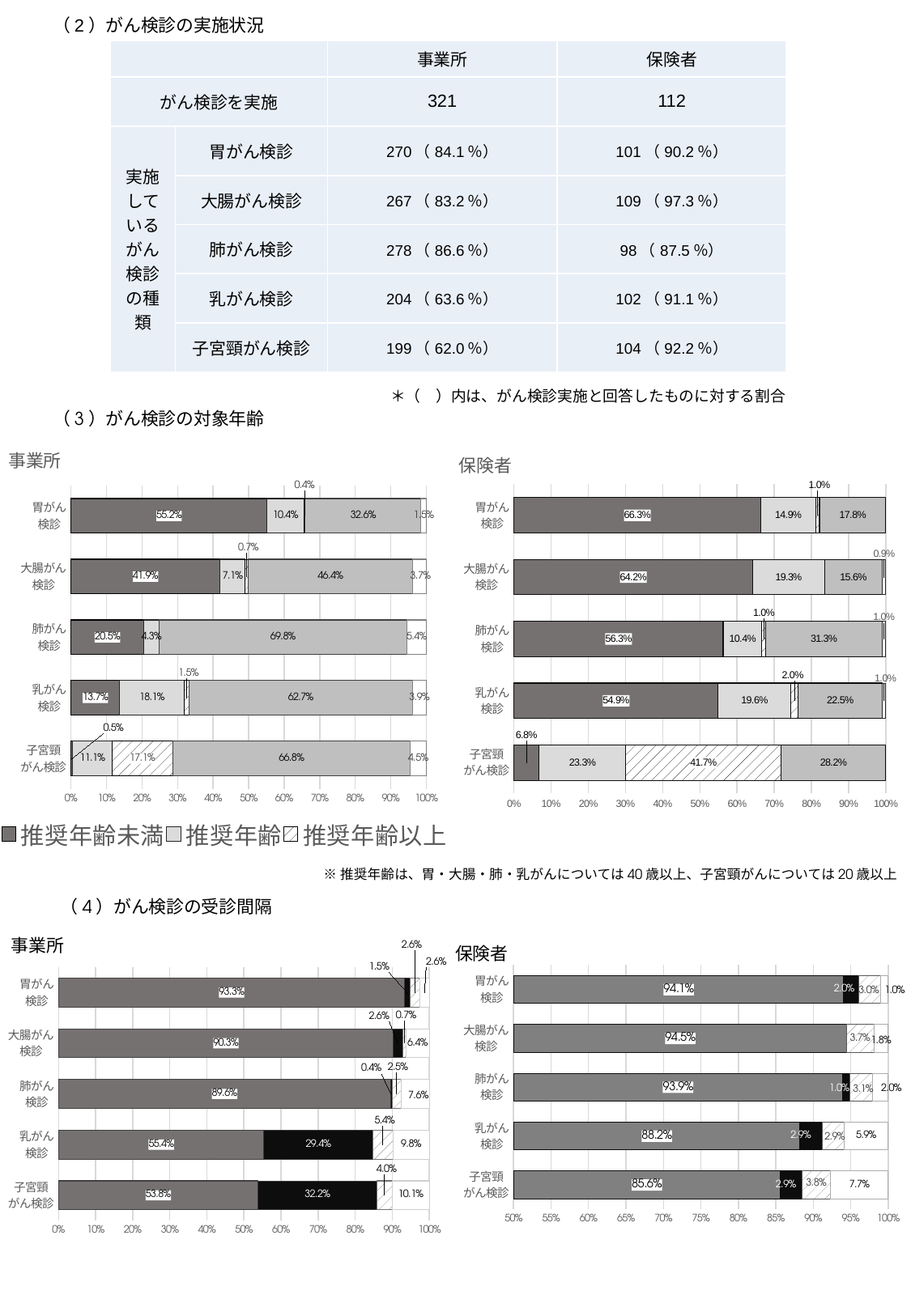

（2）がん検診の実施状況

|  |  | 事業所 | 保険者 |
| --- | --- | --- | --- |
| がん検診を実施 |  | 321 | 112 |
| 実施しているがん検診の種類 | 胃がん検診 | 270（84.1％） | 101（90.2％） |
|  | 大腸がん検診 | 267（83.2％） | 109（97.3％） |
|  | 肺がん検診 | 278（86.6％） | 98（87.5％） |
|  | 乳がん検診 | 204（63.6％） | 102（91.1％） |
|  | 子宮頸がん検診 | 199（62.0％） | 104（92.2％） |
＊（　）内は、がん検診実施と回答したものに対する割合
（3）がん検診の対象年齢

### Chart: 事業所

| Category | 推奨年齢未満 | 推奨年齢 | 推奨年齢以上 | 希望者全て | 未回答 |  |
|---|---|---|---|---|---|---|
| 子宮頸
がん検診 | 0.005025125628140704 | 0.11055276381909548 | 0.1708542713567839 | 0.6683417085427136 | 0.04522613065326633 | None |
| 乳がん
検診 | 0.13725490196078433 | 0.18137254901960784 | 0.014705882352941176 | 0.6274509803921569 | 0.0392156862745098 | None |
| 肺がん
検診 | 0.20503597122302158 | 0.04316546762589928 | 0.0 | 0.697841726618705 | 0.0539568345323741 | None |
| 大腸がん
検診 | 0.41947565543071164 | 0.07116104868913857 | 0.00749063670411985 | 0.46441947565543074 | 0.03745318352059925 | None |
| 胃がん
検診 | 0.5518518518518518 | 0.1037037037037037 | 0.003703703703703704 | 0.32592592592592595 | 0.014814814814814815 | None |

### Chart: 保険者

| Category | 推奨年齢未満 | 推奨年齢 | 推奨年齢以上 | 希望者全て | 未回答 |  |
|---|---|---|---|---|---|---|
| 子宮頸
がん検診 | 0.06796116504854369 | 0.23300970873786409 | 0.4174757281553398 | 0.2815533980582524 | 0.0 | 0.0 |
| 乳がん
検診 | 0.5490196078431373 | 0.19607843137254902 | 0.0196078431372549 | 0.22549019607843138 | 0.00980392156862745 | 0.0 |
| 肺がん
検診 | 0.5625 | 0.10416666666666667 | 0.010416666666666666 | 0.3125 | 0.010416666666666666 | 0.0 |
| 大腸がん
検診 | 0.6422018348623854 | 0.1926605504587156 | 0.0 | 0.1559633027522936 | 0.009174311926605505 | 0.0 |
| 胃がん
検診 | 0.6633663366336634 | 0.1485148514851485 | 0.009900990099009901 | 0.1782178217821782 | 0.0 | 0.0 |
（問2.1）
※推奨年齢は、胃・大腸・肺・乳がんについては40歳以上、子宮頸がんについては20歳以上
（4）がん検診の受診間隔

### Chart: 事業所

| Category | 毎年 | 2年に1回 | その他 | 未回答 |  |
|---|---|---|---|---|---|
| 子宮頸
がん検診 | 0.5376884422110553 | 0.32160804020100503 | 0.04020100502512563 | 0.10050251256281408 | 0.0 |
| 乳がん
検診 | 0.553921568627451 | 0.29411764705882354 | 0.05392156862745098 | 0.09803921568627451 | 0.0 |
| 肺がん
検診 | 0.89568345323741 | 0.0035971223021582736 | 0.025179856115107913 | 0.07553956834532374 | 0.0 |
| 大腸がん
検診 | 0.9026217228464419 | 0.026217228464419477 | 0.00749063670411985 | 0.06367041198501873 | 0.0 |
| 胃がん
検診 | 0.9333333333333333 | 0.014814814814814815 | 0.025925925925925925 | 0.025925925925925925 | 0.0 |

### Chart: 保険者

| Category | 毎年 | 2年に1回 | その他 | 未回答 |  |
|---|---|---|---|---|---|
| 子宮頸
がん検診 | 0.8557692307692307 | 0.028846153846153848 | 0.038461538461538464 | 0.07692307692307693 | 0.0 |
| 乳がん
検診 | 0.8823529411764706 | 0.029411764705882353 | 0.029411764705882353 | 0.058823529411764705 | 0.0 |
| 肺がん
検診 | 0.9387755102040817 | 0.01020408163265306 | 0.030612244897959183 | 0.02040816326530612 | 0.0 |
| 大腸がん
検診 | 0.944954128440367 | 0.0 | 0.03669724770642202 | 0.01834862385321101 | 0.0 |
| 胃がん
検診 | 0.9405940594059405 | 0.019801980198019802 | 0.0297029702970297 | 0.009900990099009901 | 0.0 |